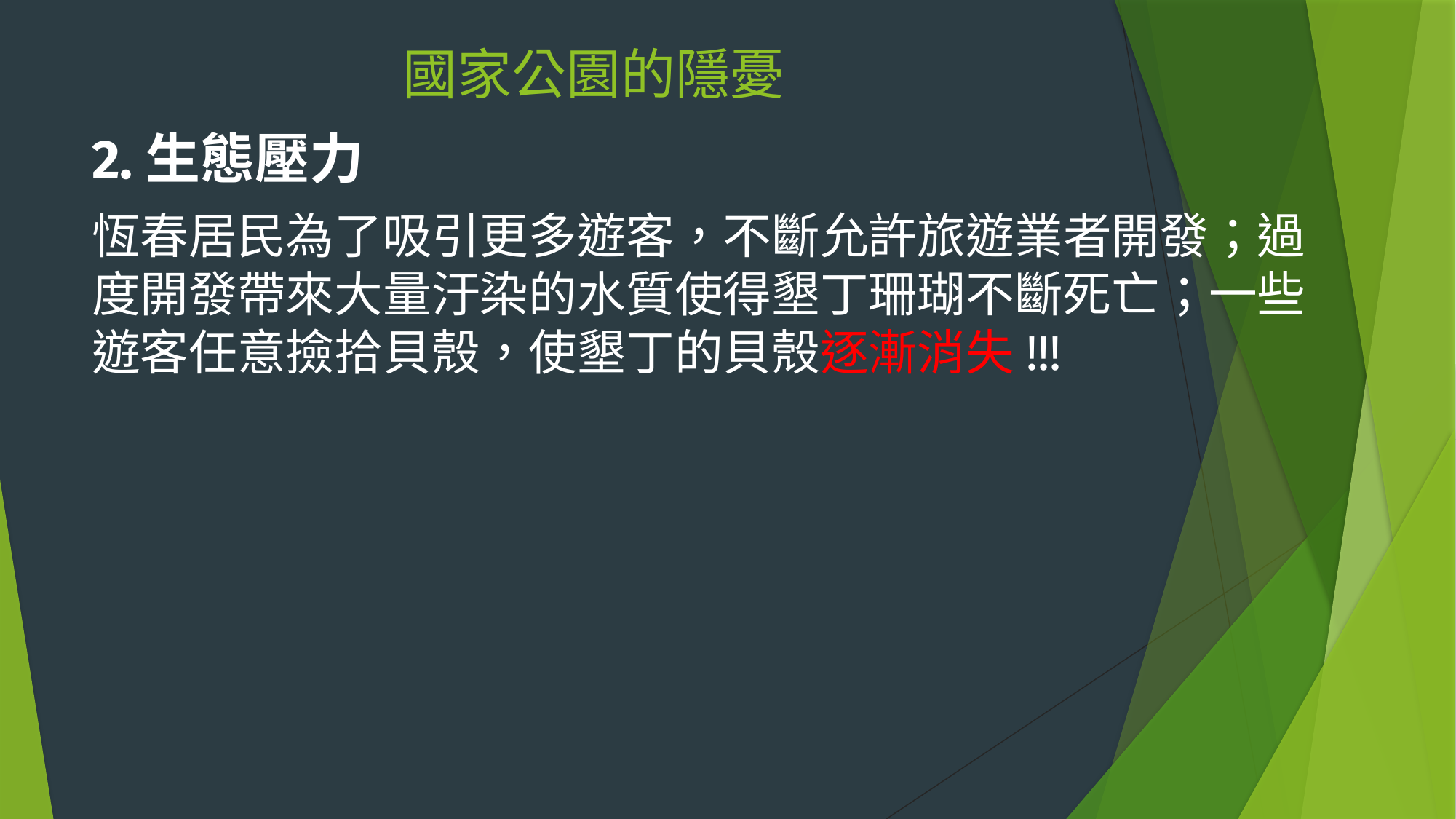

# 國家公園的隱憂
2.生態壓力
恆春居民為了吸引更多遊客，不斷允許旅遊業者開發；過度開發帶來大量汙染的水質使得墾丁珊瑚不斷死亡；一些遊客任意撿拾貝殼，使墾丁的貝殼逐漸消失!!!